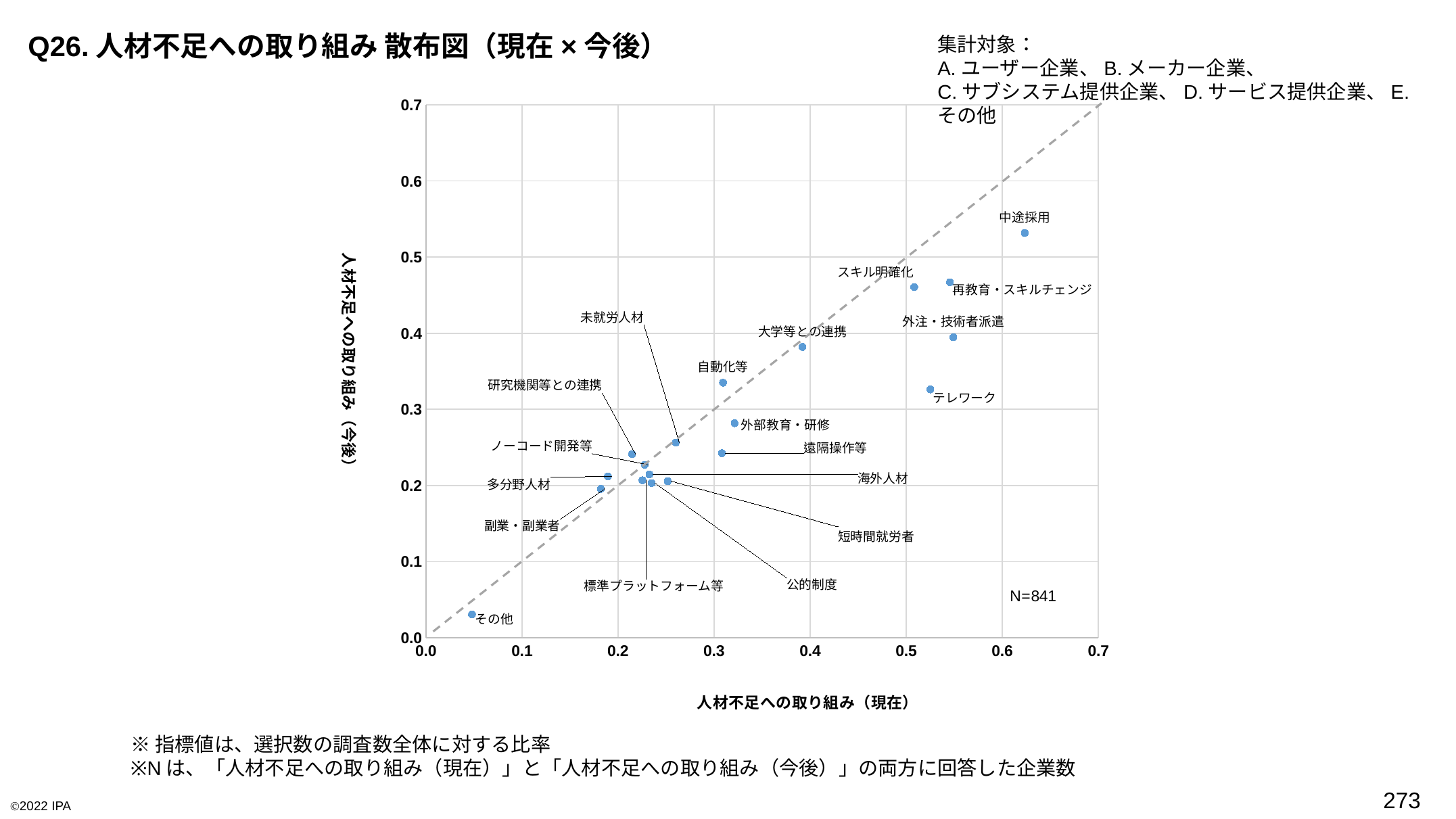

# Q26.人材不足への取り組み 散布図（現在×今後）
集計対象：
A.ユーザー企業、B.メーカー企業、
C.サブシステム提供企業、D.サービス提供企業、E.その他

### Chart: N=841

| Category | スキル明確化 |
|---|---|
※指標値は、選択数の調査数全体に対する比率
※Nは、「人材不足への取り組み（現在）」と「人材不足への取り組み（今後）」の両方に回答した企業数